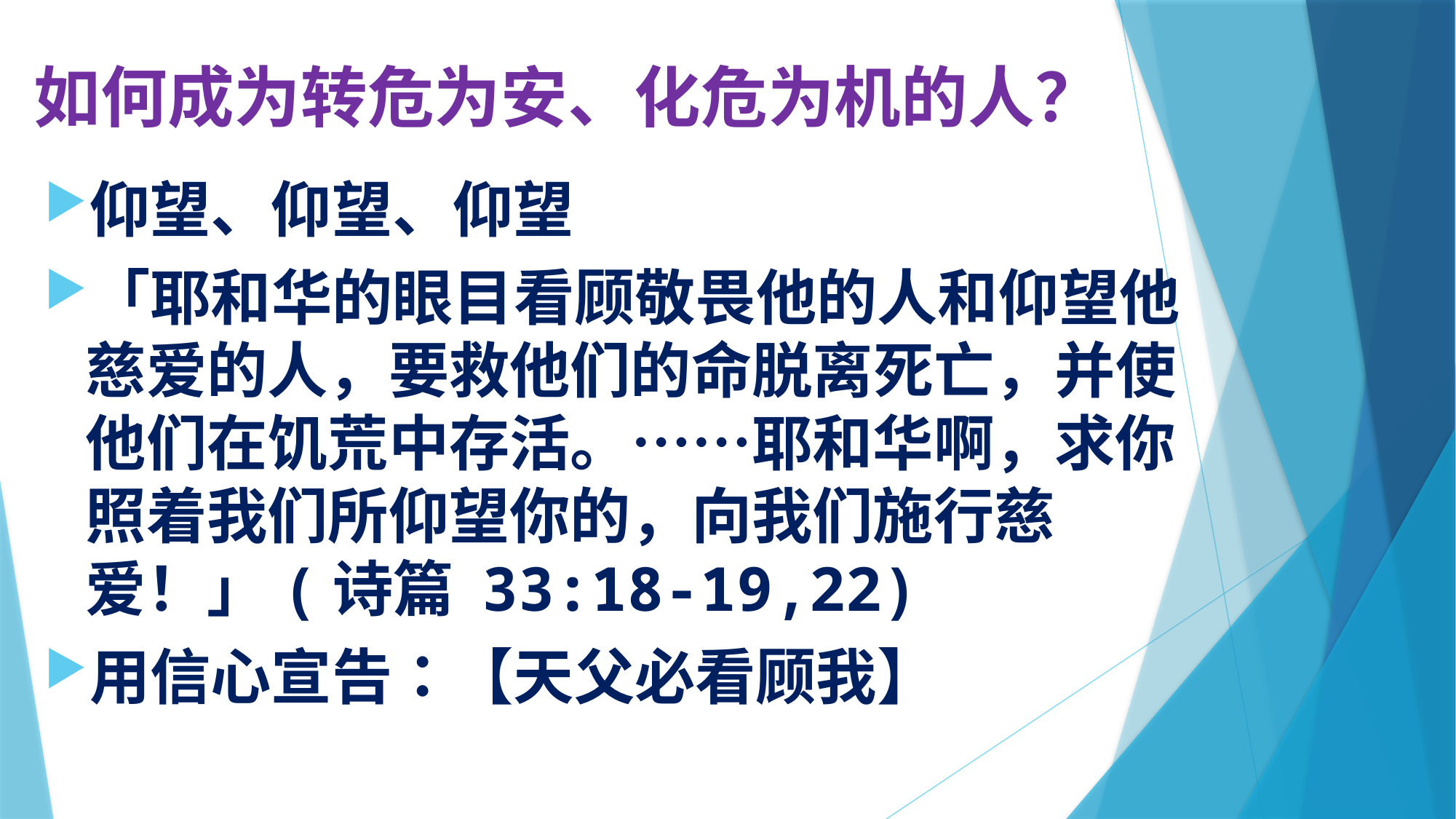

# 如何成为转危为安、化危为机的人？
仰望、仰望、仰望
「耶和华的眼目看顾敬畏他的人和仰望他慈爱的人，要救他们的命脱离死亡，并使他们在饥荒中存活。……耶和华啊，求你照着我们所仰望你的，向我们施行慈爱！」(诗篇 33:18-19,22)
用信心宣告：【天父必看顾我】